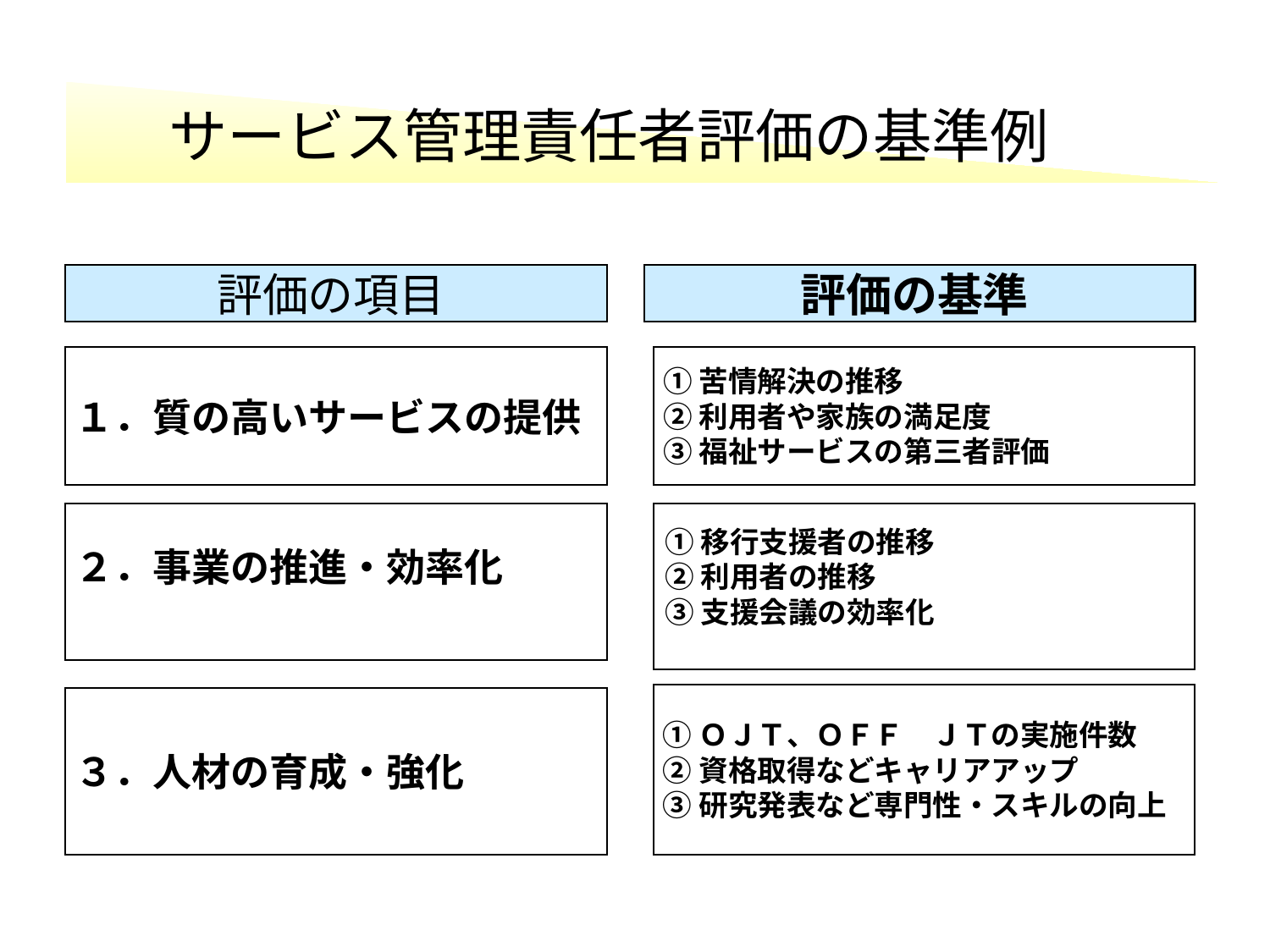

サービス管理責任者評価の基準例
評価の項目
評価の基準

１．質の高いサービスの提供

①苦情解決の推移
②利用者や家族の満足度
③福祉サービスの第三者評価

２．事業の推進・効率化

①移行支援者の推移
②利用者の推移
③支援会議の効率化
①ＯＪＴ、ＯＦＦ　ＪＴの実施件数
②資格取得などキャリアアップ
③研究発表など専門性・スキルの向上
３．人材の育成・強化